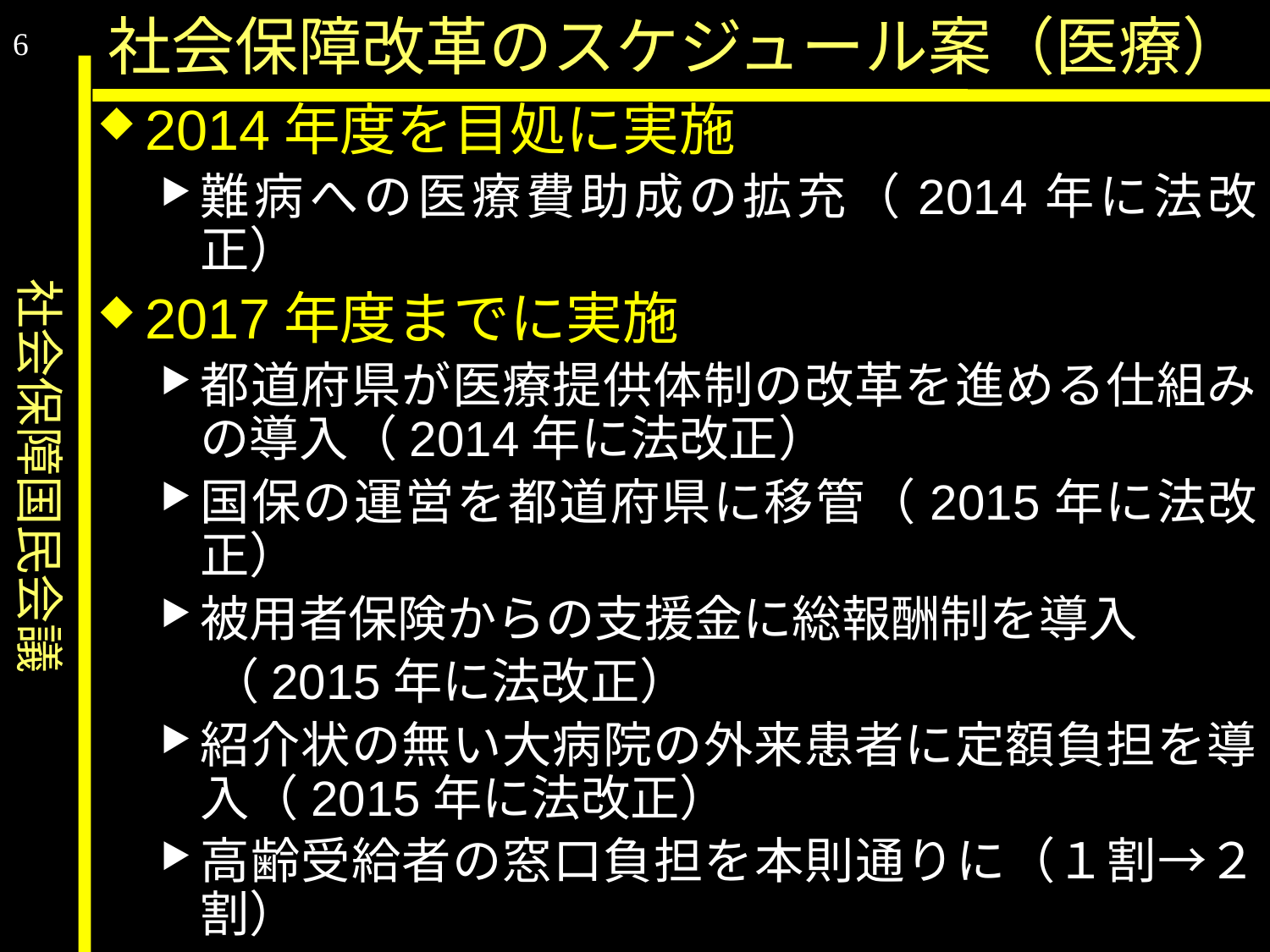

社会保障国民会議
社会保障改革のスケジュール案（医療）
6

2014年度を目処に実施
難病への医療費助成の拡充（2014年に法改正）
2017年度までに実施
都道府県が医療提供体制の改革を進める仕組みの導入（2014年に法改正）
国保の運営を都道府県に移管（2015年に法改正）
被用者保険からの支援金に総報酬制を導入
　（2015年に法改正）
紹介状の無い大病院の外来患者に定額負担を導入（2015年に法改正）
高齢受給者の窓口負担を本則通りに（１割→２割）
国保・後期高齢者で低所得者の保険料負担軽減
高所得者の保険料引き上げ